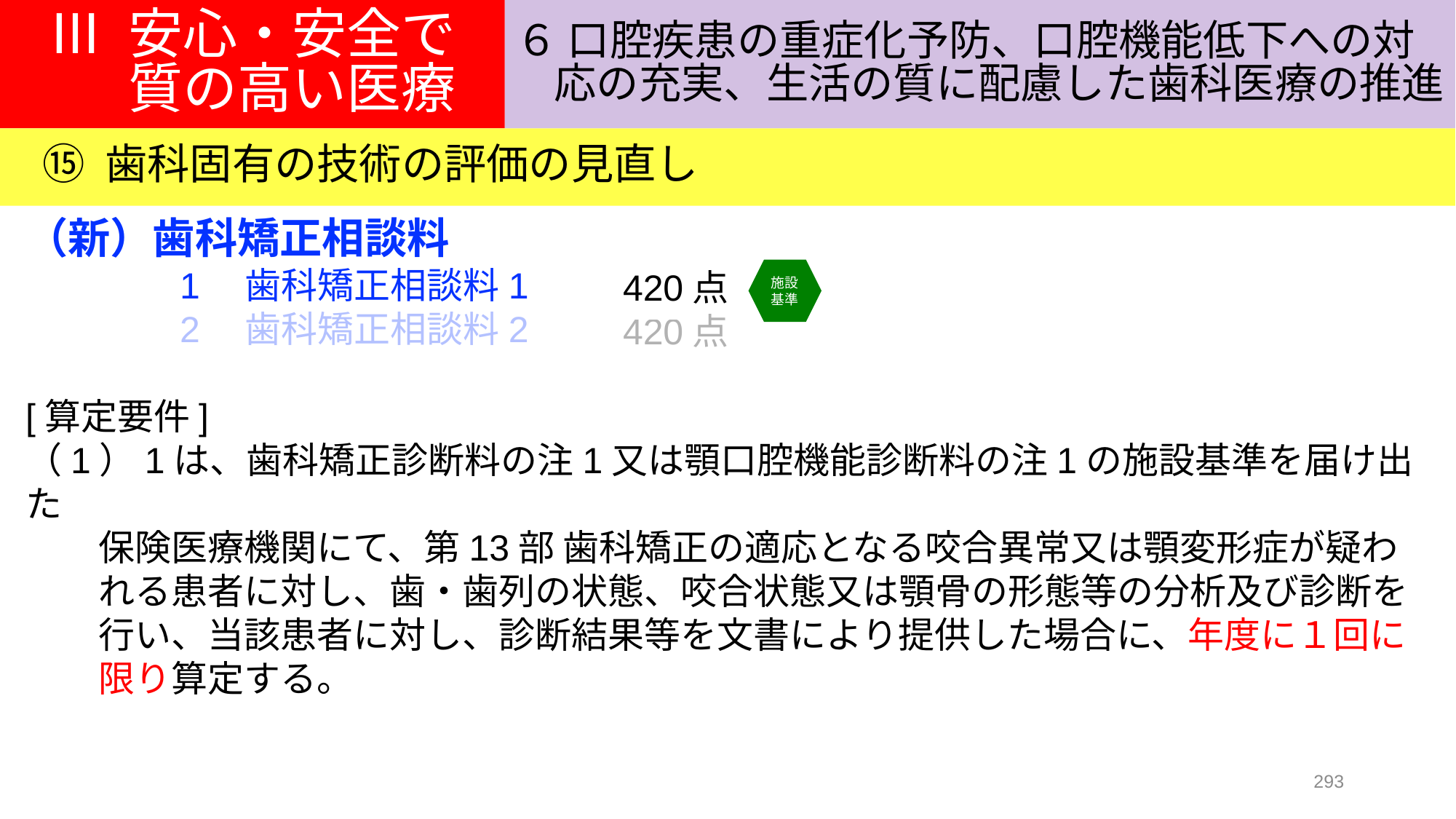

Ⅲ 安心・安全で
質の高い医療
６ 口腔疾患の重症化予防、口腔機能低下への対
応の充実、生活の質に配慮した歯科医療の推進
⑮ 歯科固有の技術の評価の見直し
（新）歯科矯正相談料
　　　　1　歯科矯正相談料1　　　●●点
　　　　2　歯科矯正相談料2　　　●●点

[算定要件]
（1）1は、歯科矯正診断料の注1又は顎口腔機能診断料の注1の施設基準を届け出た
　　保険医療機関にて、第13部 歯科矯正の適応となる咬合異常又は顎変形症が疑わ
　　れる患者に対し、歯・歯列の状態、咬合状態又は顎骨の形態等の分析及び診断を
　　行い、当該患者に対し、診断結果等を文書により提供した場合に、年度に１回に
　　限り算定する。

施設基準
420点
420点

293